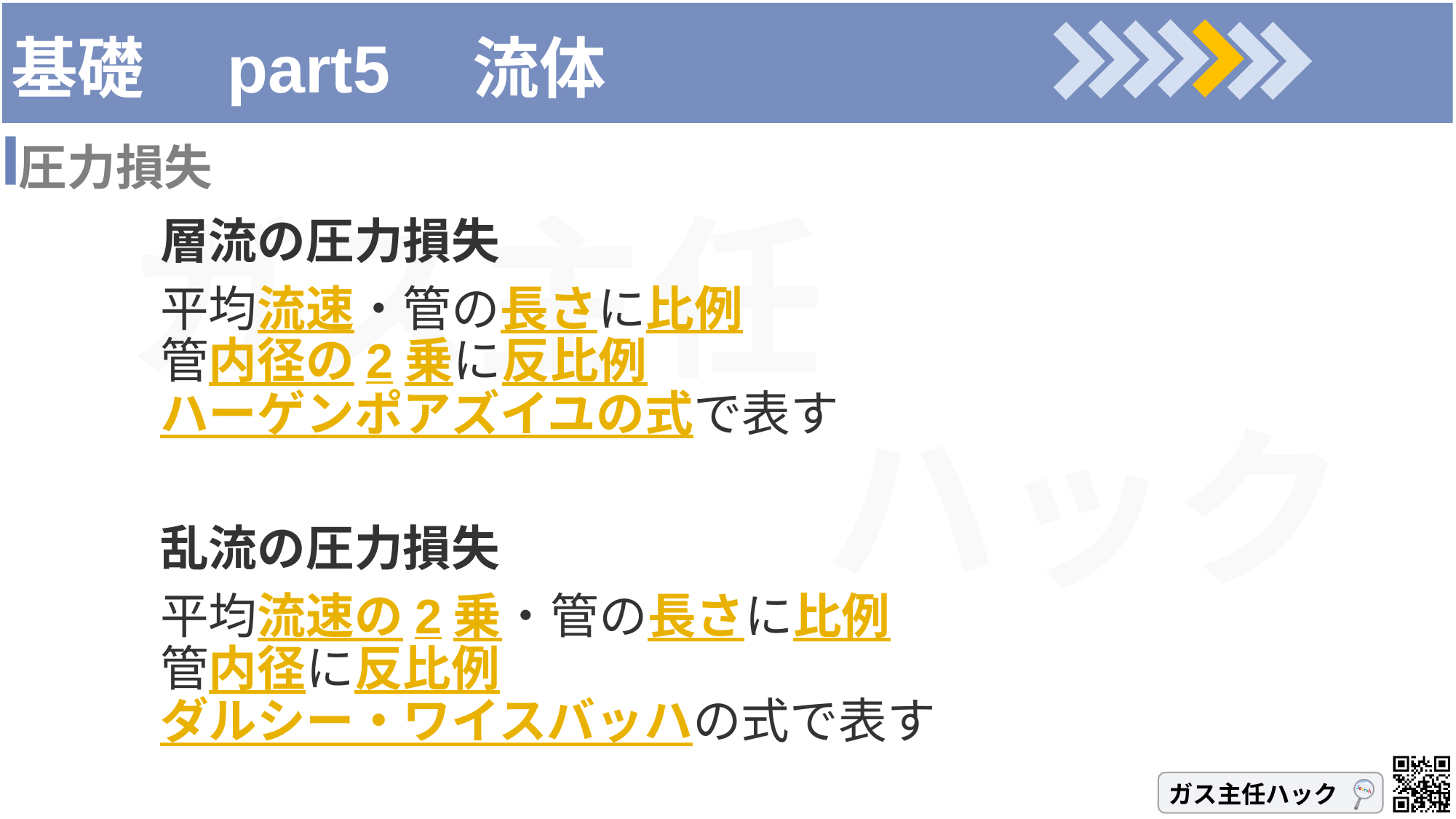

# 基礎　part5　流体

圧力損失

層流の圧力損失
平均流速・管の長さに比例
管内径の2乗に反比例
ハーゲンポアズイユの式で表す

乱流の圧力損失
平均流速の2乗・管の長さに比例
管内径に反比例
ダルシー・ワイスバッハの式で表す